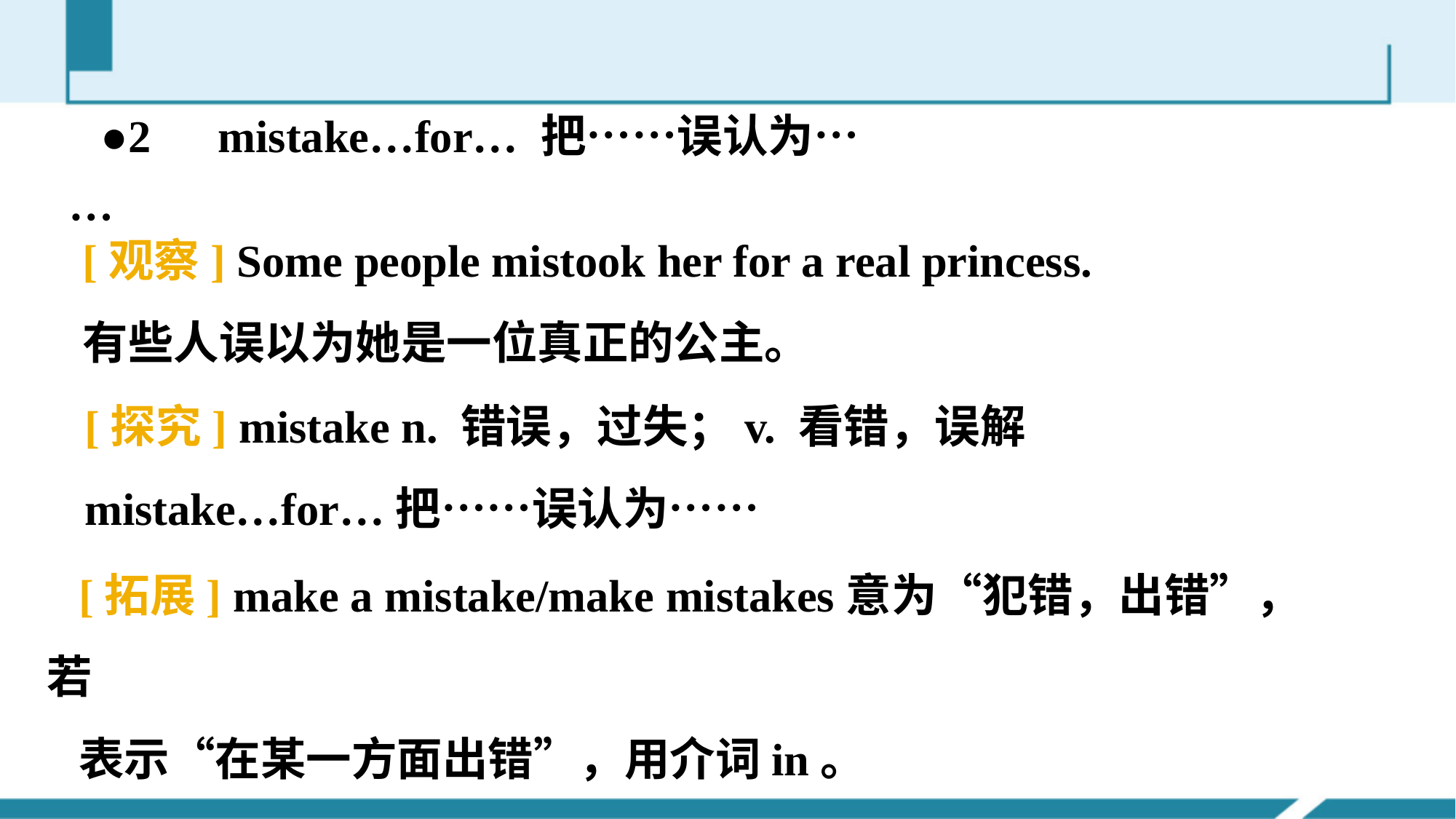

●2　mistake…for… 把……误认为……
[观察] Some people mistook her for a real princess.
有些人误以为她是一位真正的公主。
[探究] mistake n. 错误，过失；v. 看错，误解
mistake…for…把……误认为……
[拓展] make a mistake/make mistakes意为“犯错，出错”，若
表示“在某一方面出错”，用介词in。